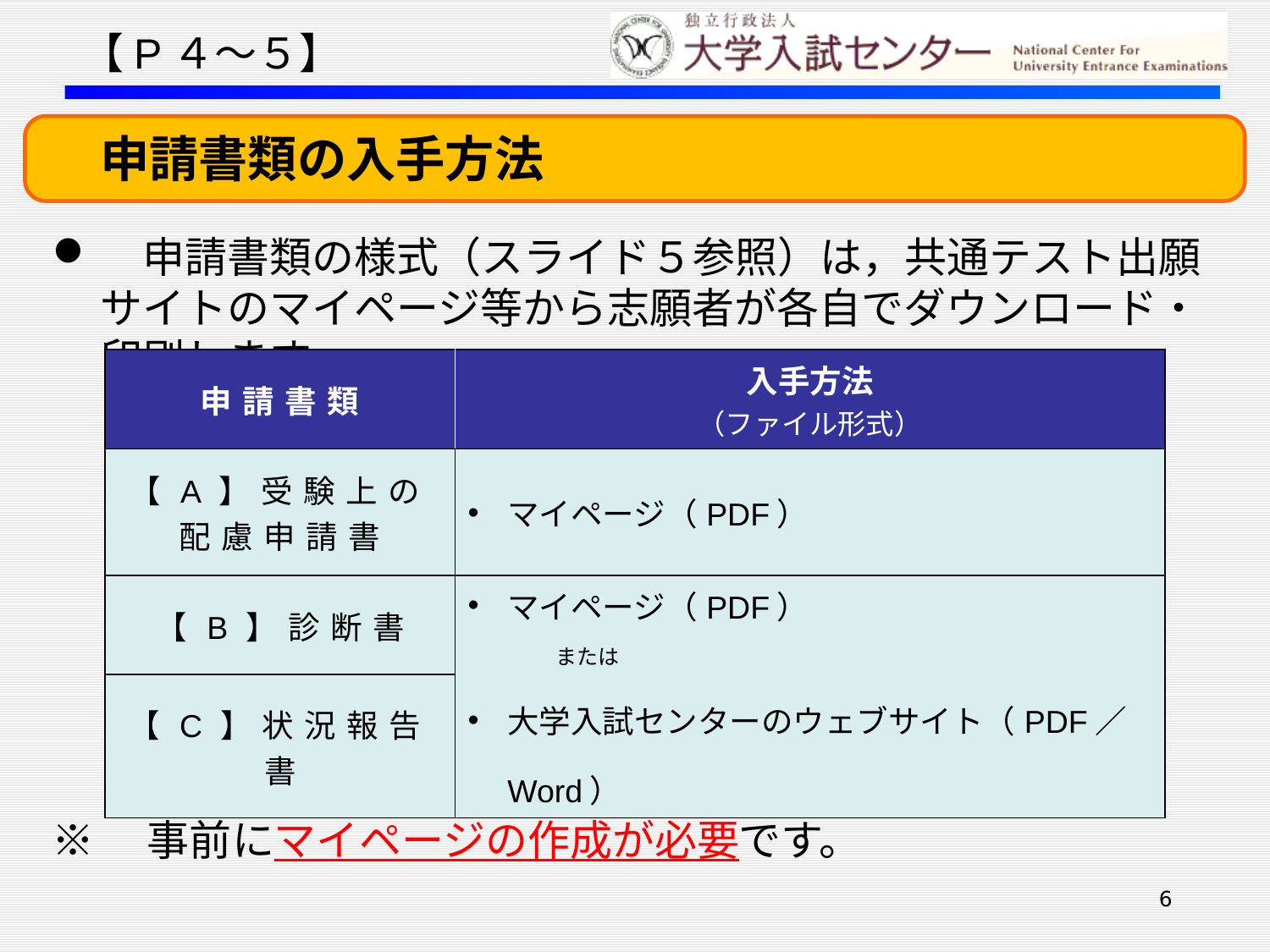

【P４～５】
　申請書類の入手方法
　申請書類の様式（スライド５参照）は，共通テスト出願サイトのマイページ等から志願者が各自でダウンロード・印刷します。

| 申請書類 | 入手方法 （ファイル形式） |
| --- | --- |
| 【A】受験上の 配慮申請書 | マイページ（PDF） |
| 【B】診断書 | マイページ（PDF） 　　　または 大学入試センターのウェブサイト（PDF／Word） |
| 【C】状況報告書 |  |
※　事前にマイページの作成が必要です。
6